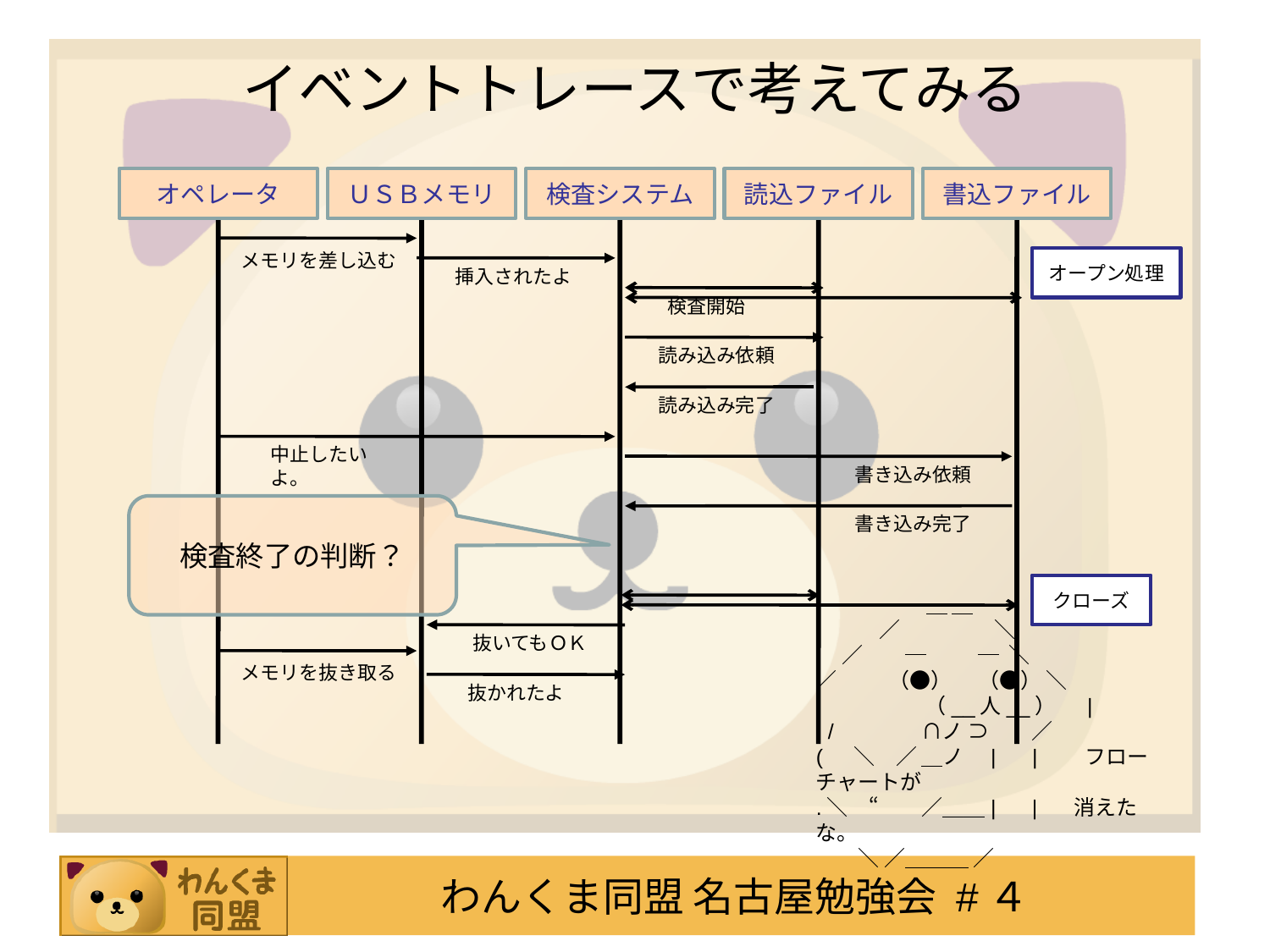

# イベントトレースで考えてみる
オペレータ
ＵＳＢメモリ
検査システム
読込ファイル
書込ファイル
メモリを差し込む
オープン処理
挿入されたよ
検査開始
読み込み依頼
読み込み完了
中止したいよ。
書き込み依頼
検査終了の判断？
書き込み完了
クローズ
　　　　 　＿ ＿
　　　／　　 　 　＼
　 ／　　─　 　 ─  ＼
／ 　　 （●） 　（●） ＼
|　 　　 　 （__人__）　 |
  /　 　 　  ∩ノ ⊃　　／
(　 ＼　／ ＿ノ　|　 |　　フローチャートが
.＼　“　　／＿＿|　 | 　 消えたな。
　　＼ ／＿＿＿ ／

抜いてもＯＫ
メモリを抜き取る
抜かれたよ